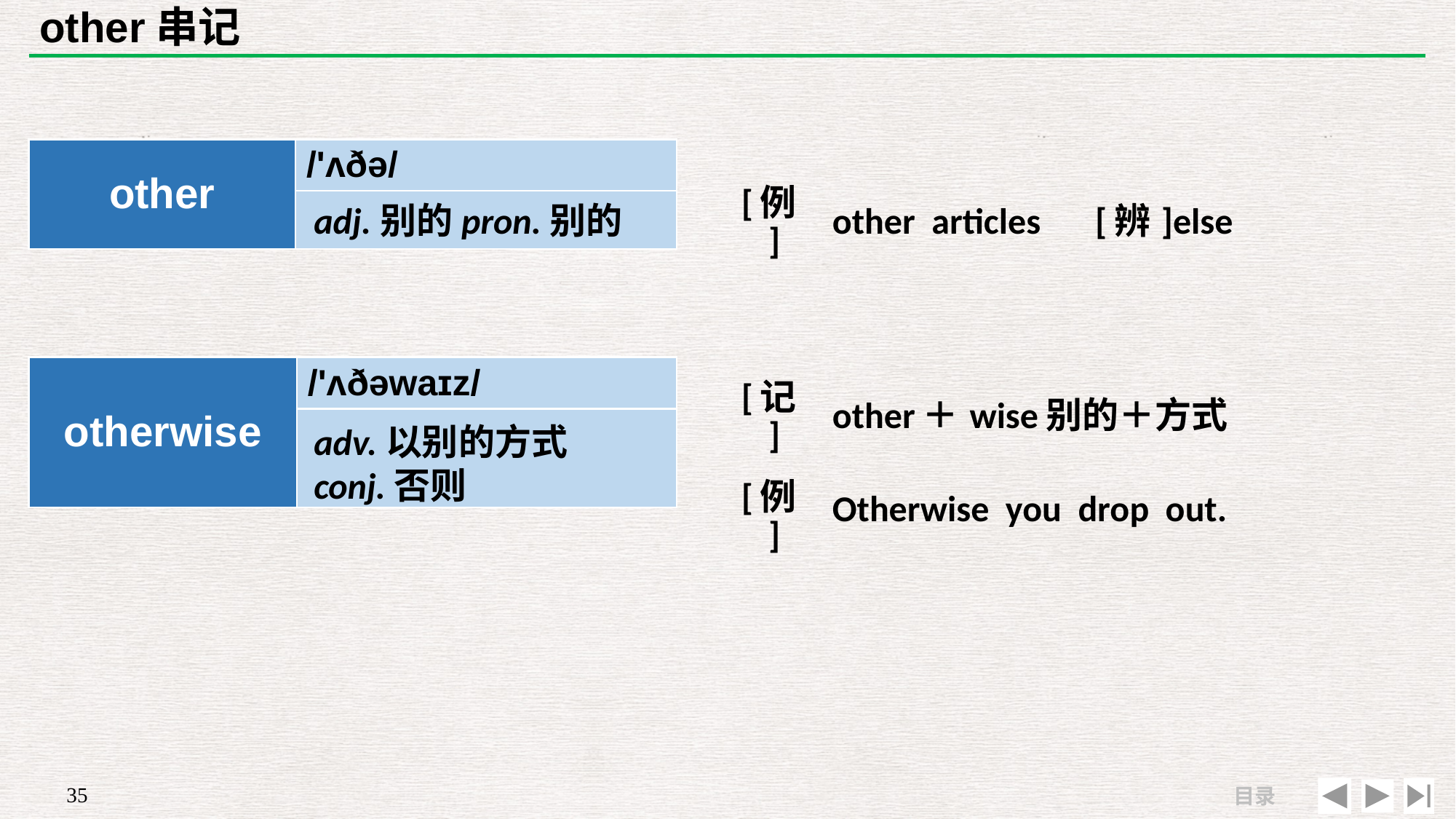

# other串记

|  |  |
| --- | --- |
| [例] | other articles　[辨]else |
| other | /'ʌðə/ |
| --- | --- |
|  |  |
adj.别的pron.别的
| otherwise | /'ʌðəwaɪz/ |
| --- | --- |
|  |  |
| [记] | other＋wise别的＋方式 |
| --- | --- |
| [例] | Otherwise you drop out. |
adv.以别的方式
conj.否则